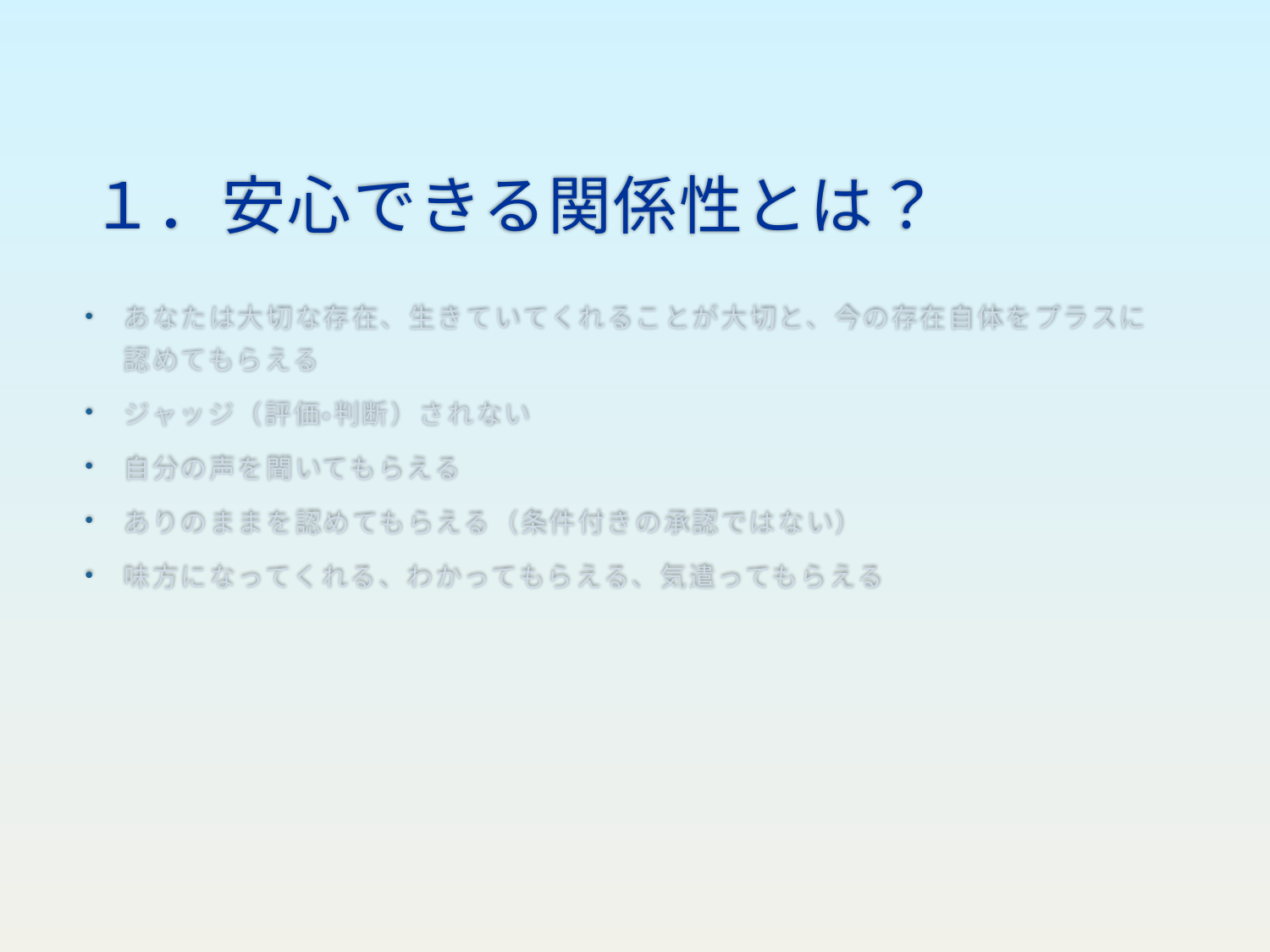

# １．安心できる関係性とは？
あなたは大切な存在、生きていてくれることが大切と、今の存在自体をプラスに認めてもらえる
ジャッジ（評価・判断）されない
自分の声を聞いてもらえる
ありのままを認めてもらえる（条件付きの承認ではない）
味方になってくれる、わかってもらえる、気遣ってもらえる